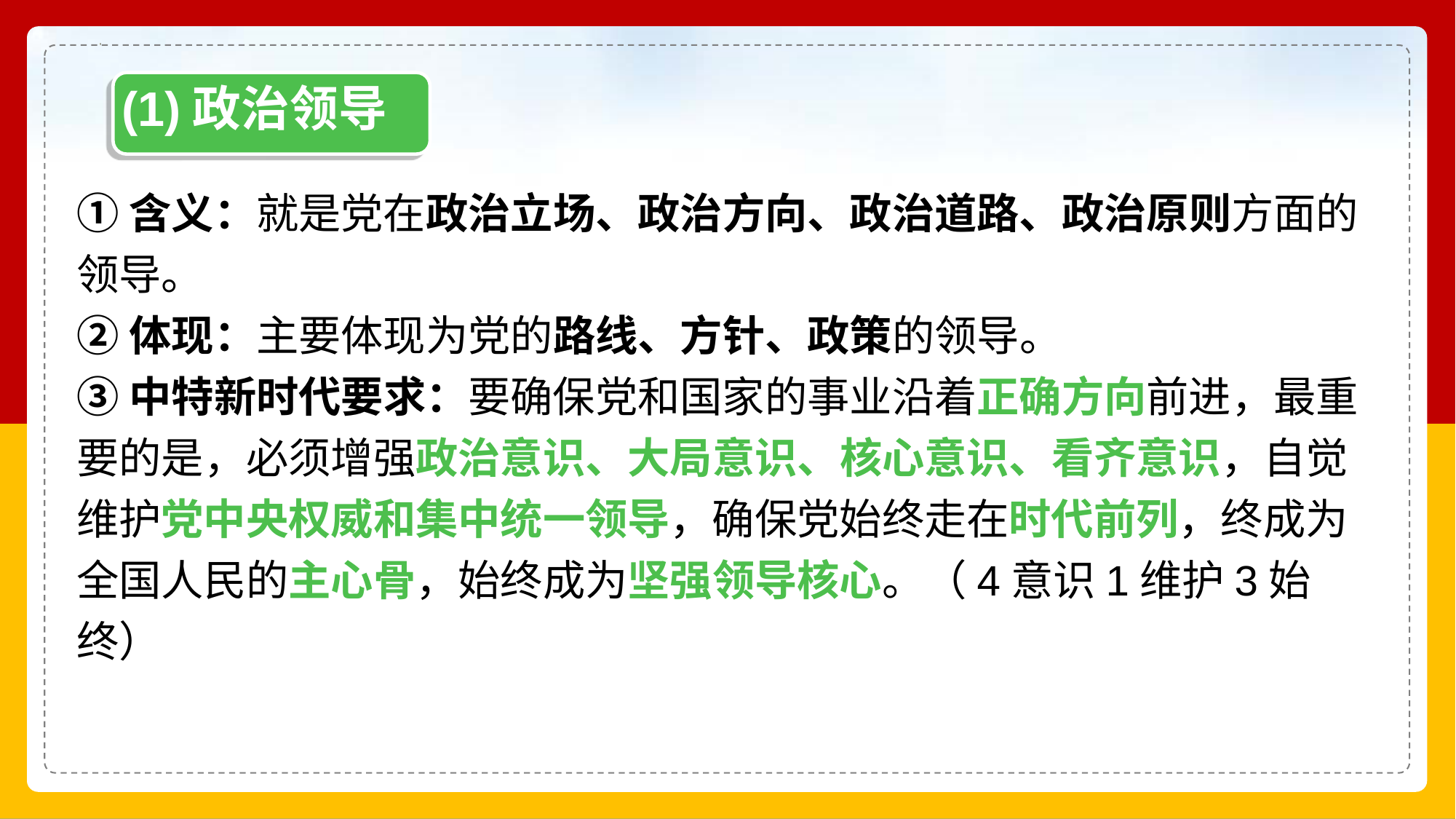

(1)政治领导

①含义：就是党在政治立场、政治方向、政治道路、政治原则方面的领导。
②体现：主要体现为党的路线、方针、政策的领导。
③中特新时代要求：要确保党和国家的事业沿着正确方向前进，最重要的是，必须增强政治意识、大局意识、核心意识、看齐意识，自觉维护党中央权威和集中统一领导，确保党始终走在时代前列，终成为全国人民的主心骨，始终成为坚强领导核心。（4意识1维护3始终）